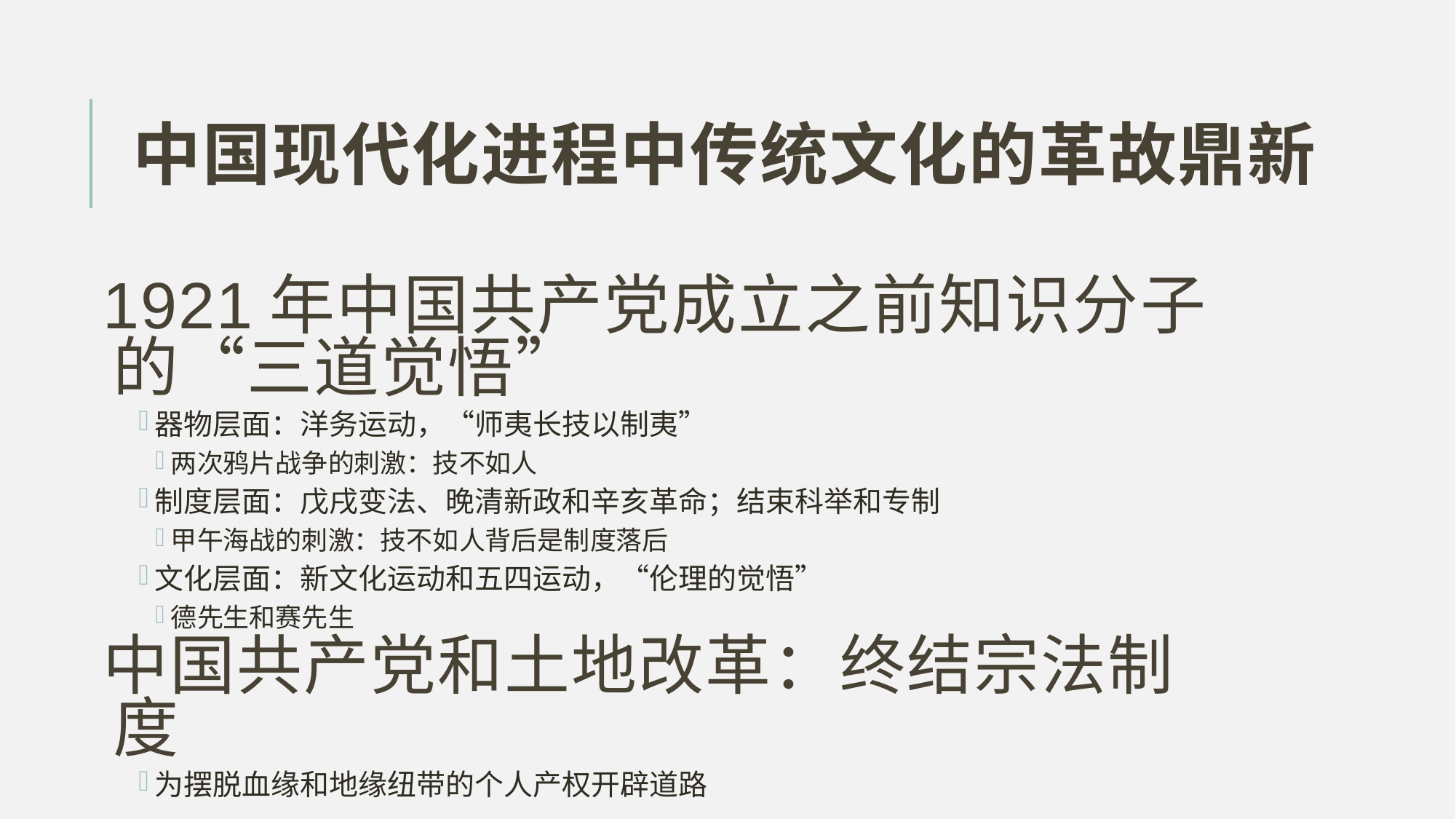

# 中国现代化进程中传统文化的革故鼎新
1921年中国共产党成立之前知识分子的“三道觉悟”
器物层面：洋务运动，“师夷长技以制夷”
两次鸦片战争的刺激：技不如人
制度层面：戊戌变法、晚清新政和辛亥革命；结束科举和专制
甲午海战的刺激：技不如人背后是制度落后
文化层面：新文化运动和五四运动，“伦理的觉悟”
德先生和赛先生
中国共产党和土地改革：终结宗法制度
为摆脱血缘和地缘纽带的个人产权开辟道路